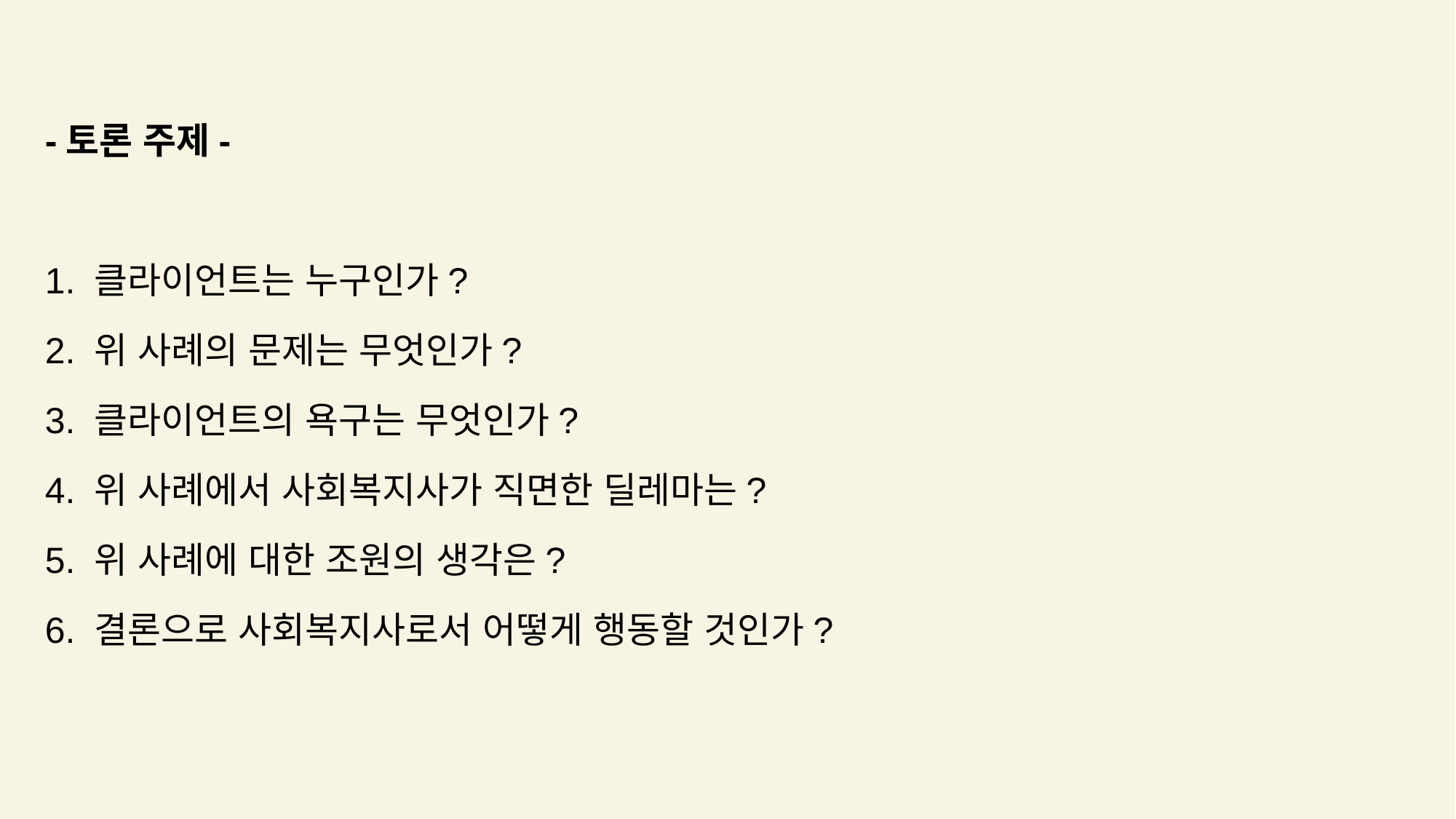

-토론 주제-

1. 클라이언트는 누구인가?
2. 위 사례의 문제는 무엇인가?
3. 클라이언트의 욕구는 무엇인가?
4. 위 사례에서 사회복지사가 직면한 딜레마는?
5. 위 사례에 대한 조원의 생각은?
6. 결론으로 사회복지사로서 어떻게 행동할 것인가?